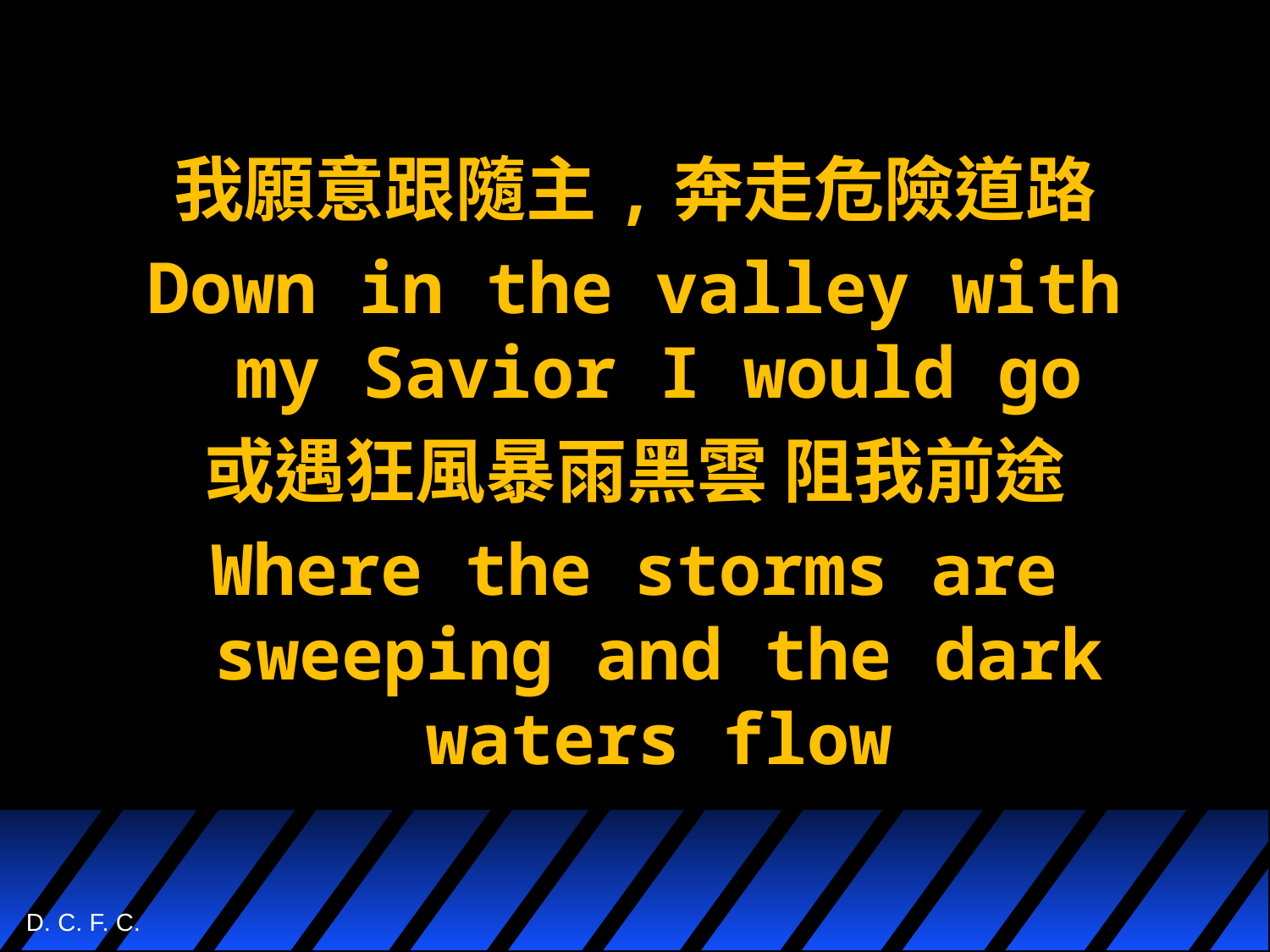

#

我願意跟隨主,奔走危險道路
Down in the valley with my Savior I would go
或遇狂風暴雨黑雲 阻我前途
Where the storms are sweeping and the dark waters flow